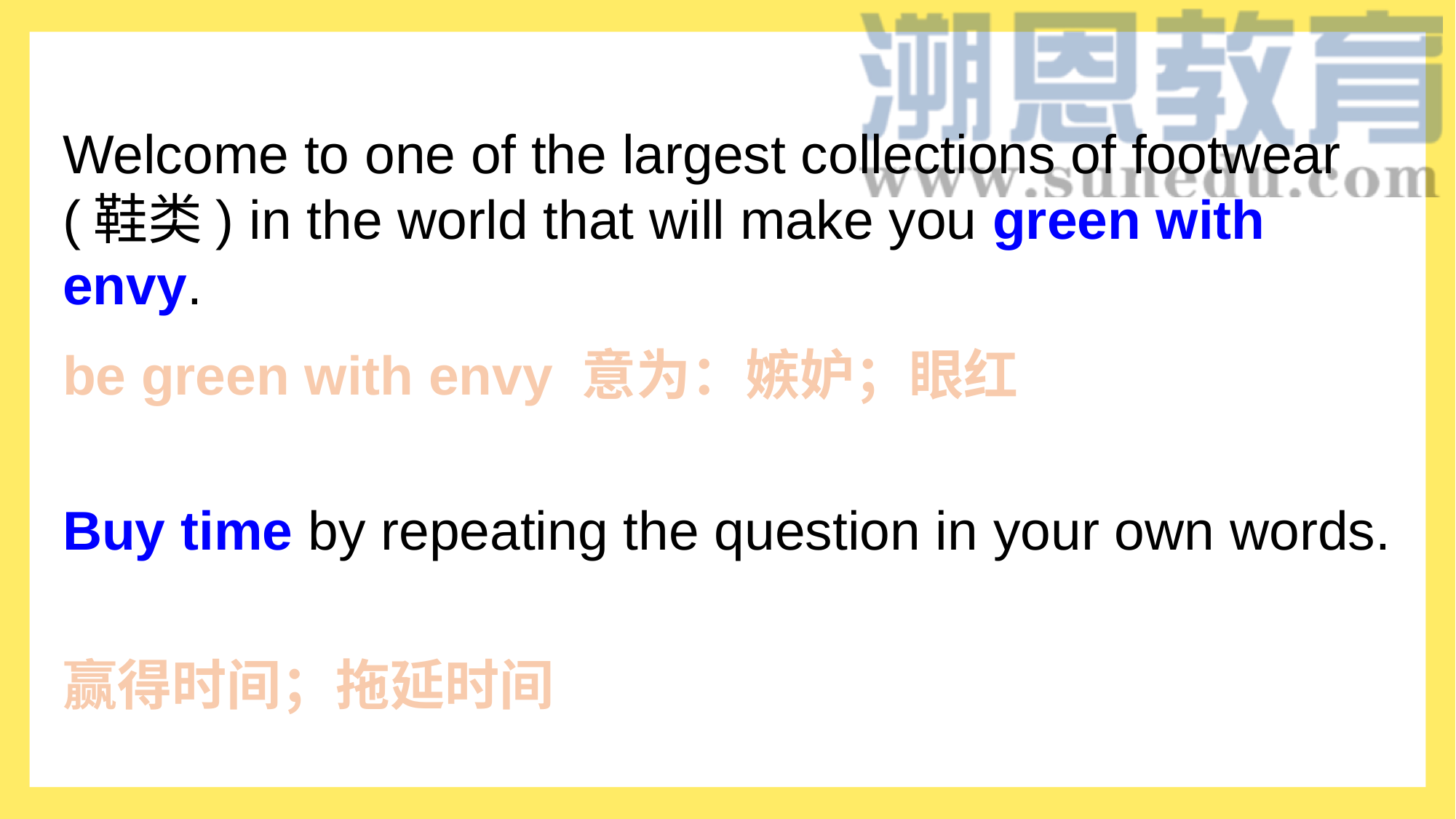

Welcome to one of the largest collections of footwear (鞋类) in the world that will make you green with envy.
be green with envy 意为：嫉妒；眼红
Buy time by repeating the question in your own words.
赢得时间；拖延时间